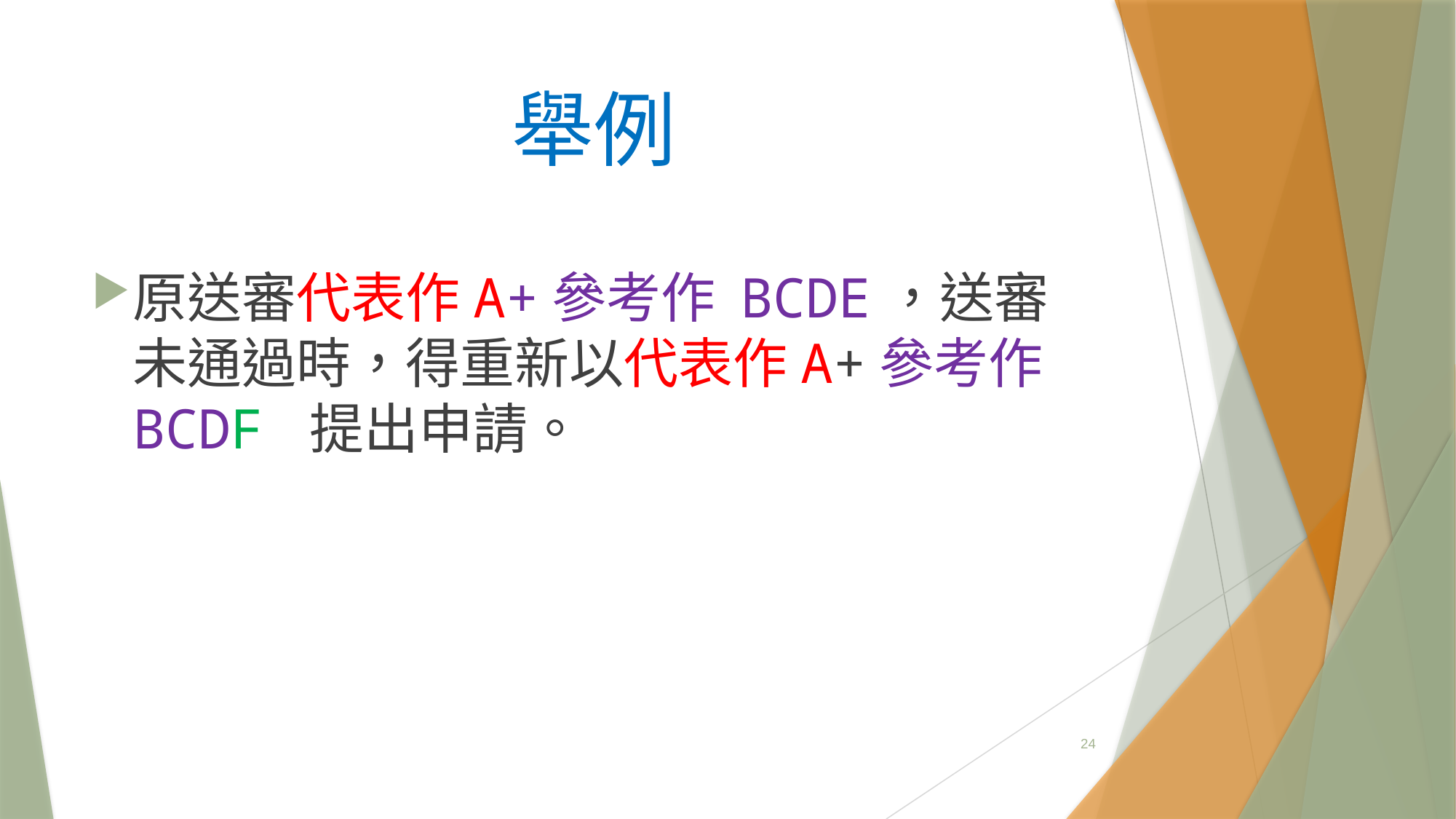

# 舉例
原送審代表作A+參考作 BCDE，送審未通過時，得重新以代表作A+參考作 BCDF 提出申請。

24